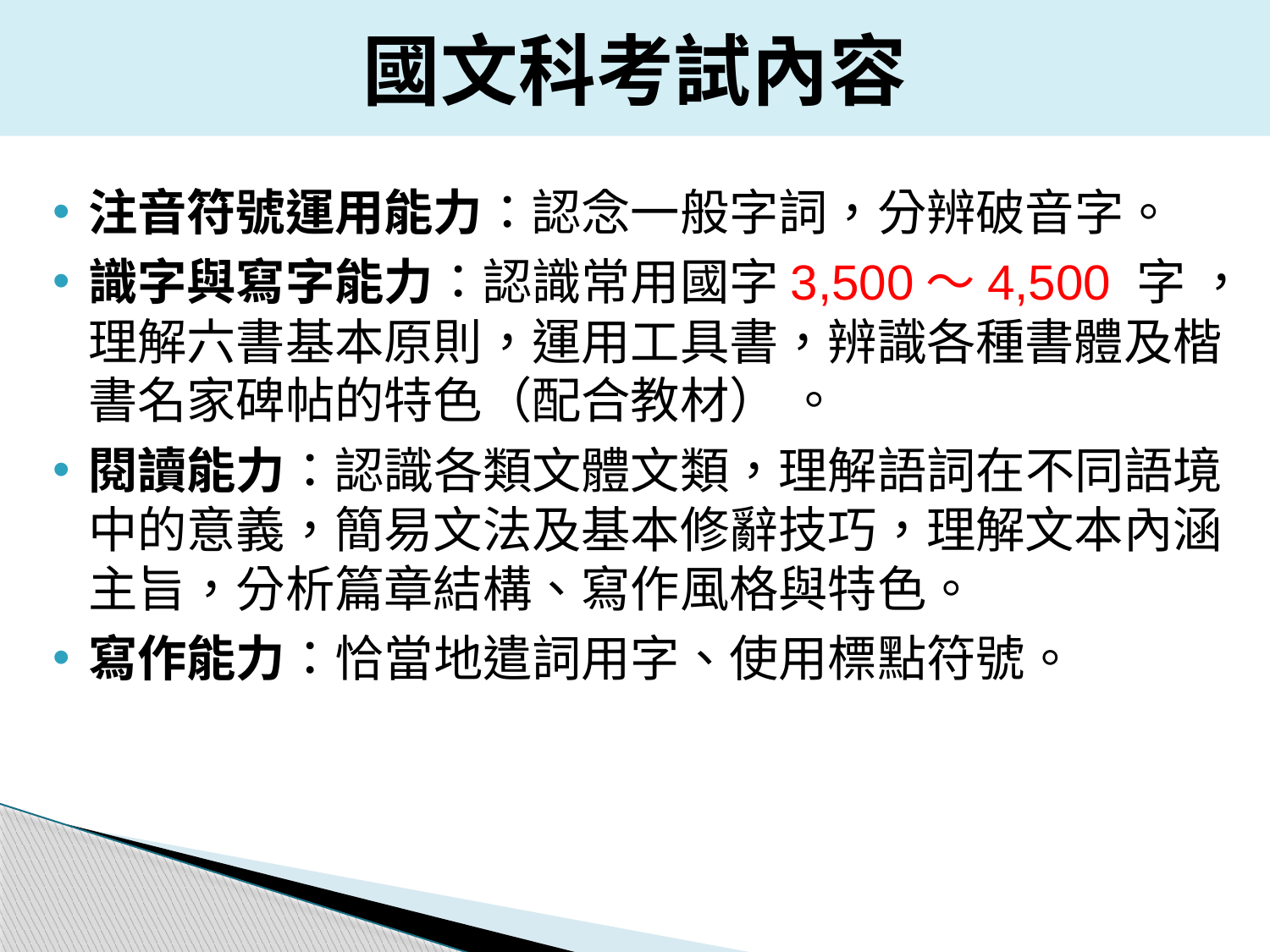

國文科考試內容
注音符號運用能力：認念一般字詞，分辨破音字。
識字與寫字能力：認識常用國字3,500～4,500 字 ，理解六書基本原則，運用工具書，辨識各種書體及楷書名家碑帖的特色（配合教材） 。
閱讀能力：認識各類文體文類，理解語詞在不同語境中的意義，簡易文法及基本修辭技巧，理解文本內涵主旨，分析篇章結構、寫作風格與特色。
寫作能力：恰當地遣詞用字、使用標點符號。